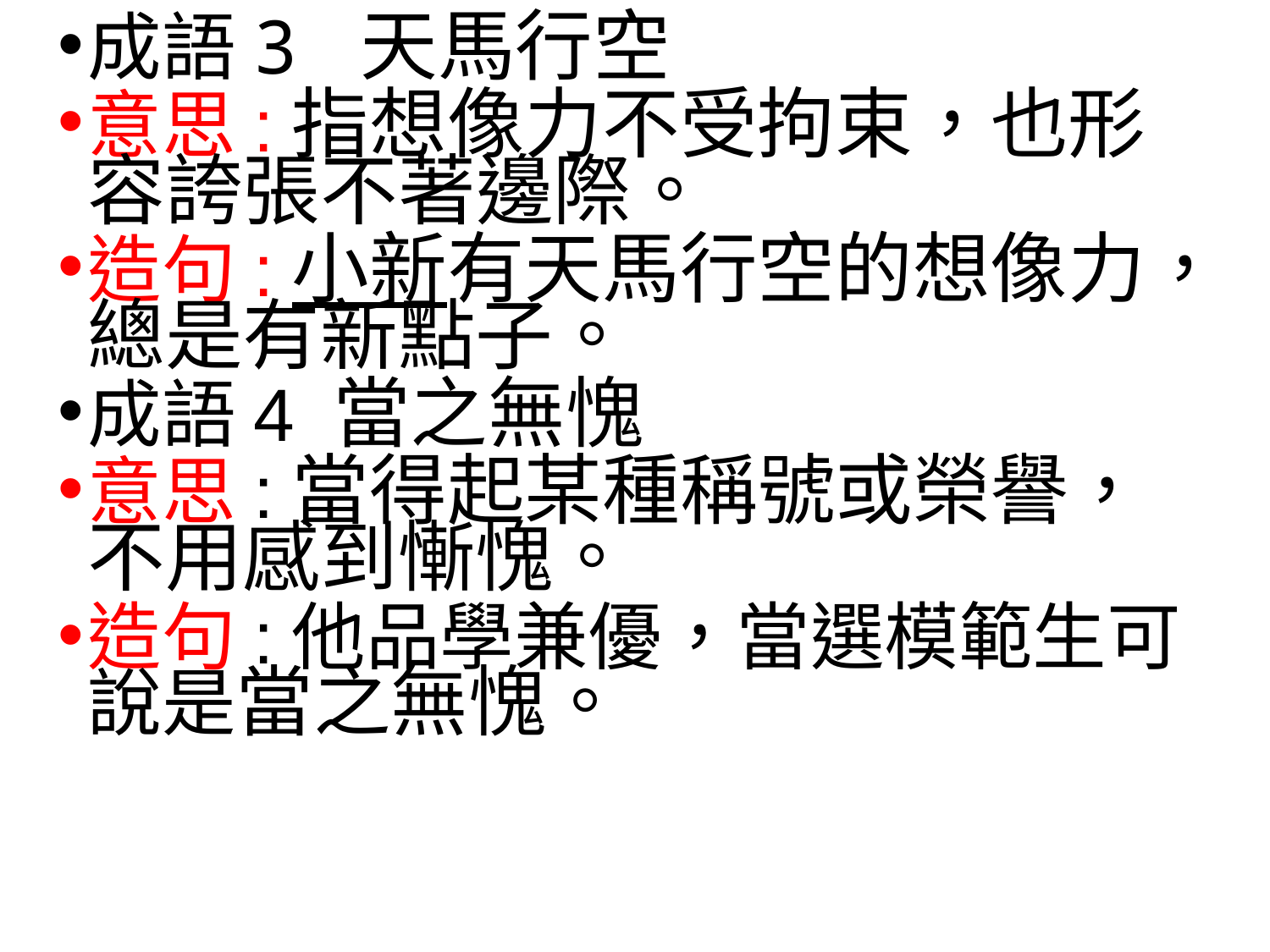

成語3 天馬行空
意思:指想像力不受拘束，也形容誇張不著邊際。
造句:小新有天馬行空的想像力，總是有新點子。
成語4 當之無愧
意思:當得起某種稱號或榮譽，不用感到慚愧。
造句:他品學兼優，當選模範生可說是當之無愧。